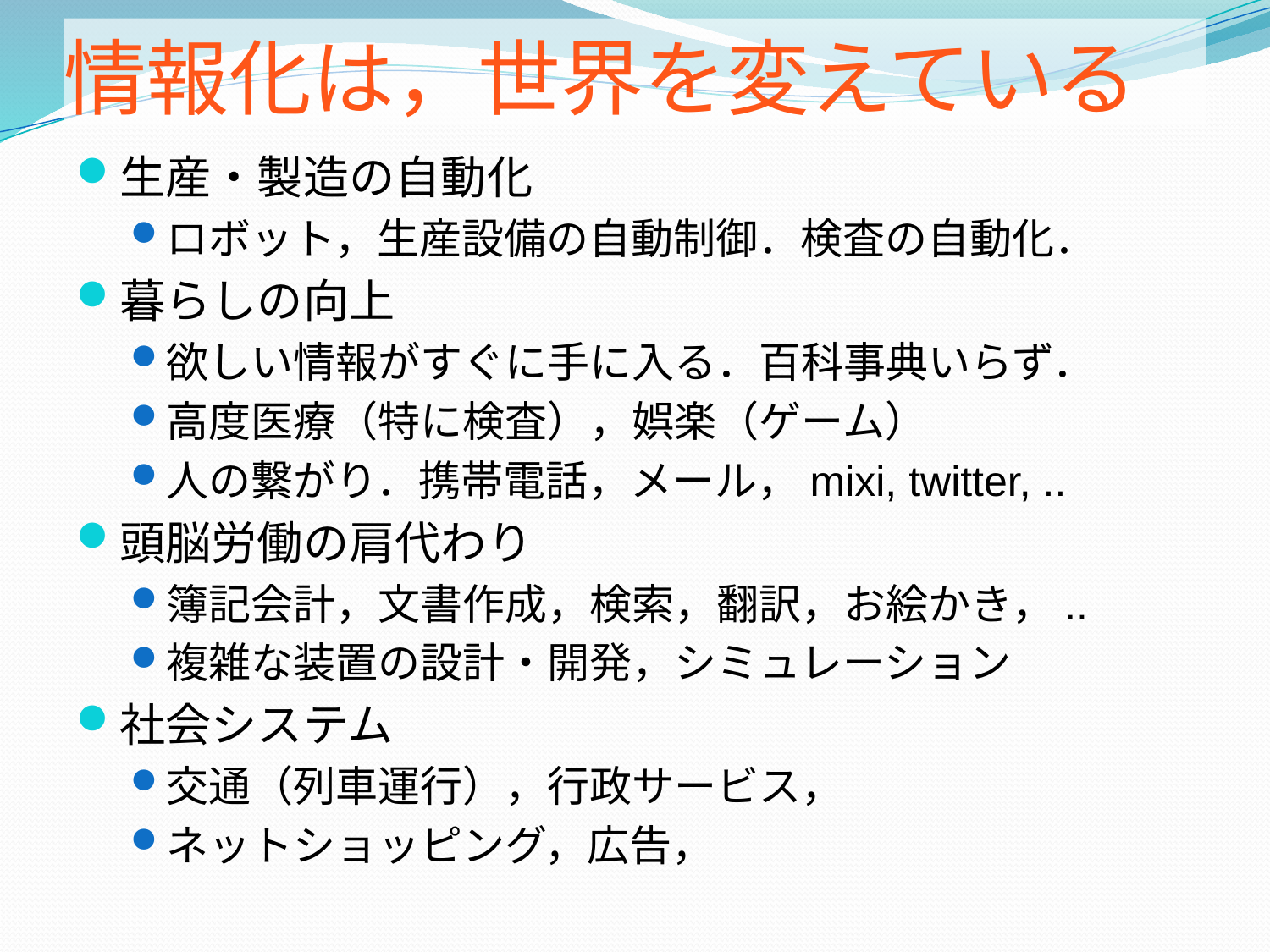

# 情報化は，世界を変えている
生産・製造の自動化
ロボット，生産設備の自動制御．検査の自動化．
暮らしの向上
欲しい情報がすぐに手に入る．百科事典いらず．
高度医療（特に検査），娯楽（ゲーム）
人の繋がり．携帯電話，メール，mixi, twitter, ..
頭脳労働の肩代わり
簿記会計，文書作成，検索，翻訳，お絵かき，..
複雑な装置の設計・開発，シミュレーション
社会システム
交通（列車運行），行政サービス，
ネットショッピング，広告，